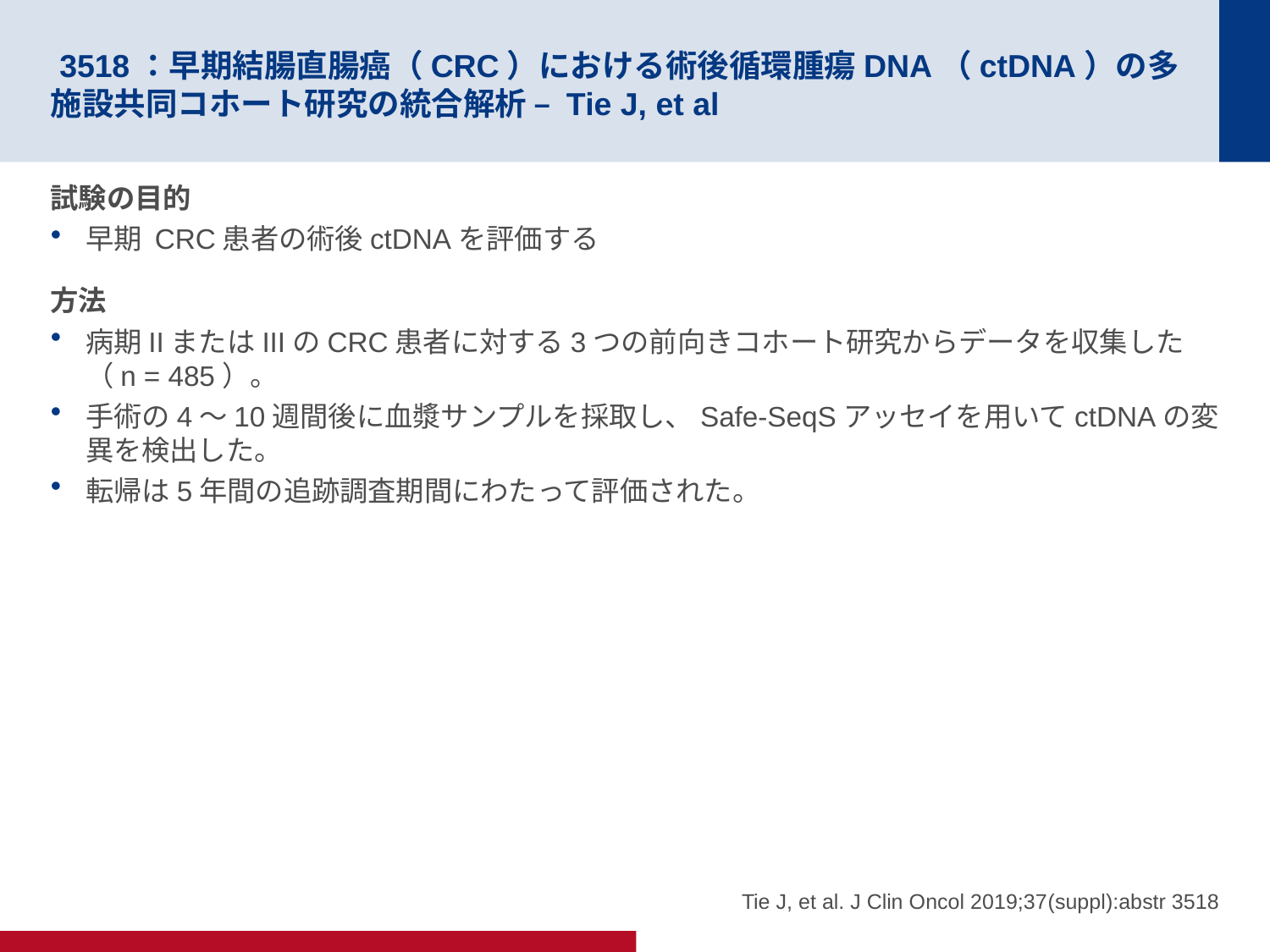

# 3518：早期結腸直腸癌（CRC）における術後循環腫瘍DNA（ctDNA）の多施設共同コホート研究の統合解析 – Tie J, et al
試験の目的
早期 CRC患者の術後ctDNAを評価する
方法
病期IIまたはIIIのCRC患者に対する3つの前向きコホート研究からデータを収集した（n = 485）。
手術の4〜10週間後に血漿サンプルを採取し、Safe-SeqSアッセイを用いてctDNAの変異を検出した。
転帰は5年間の追跡調査期間にわたって評価された。
Tie J, et al. J Clin Oncol 2019;37(suppl):abstr 3518